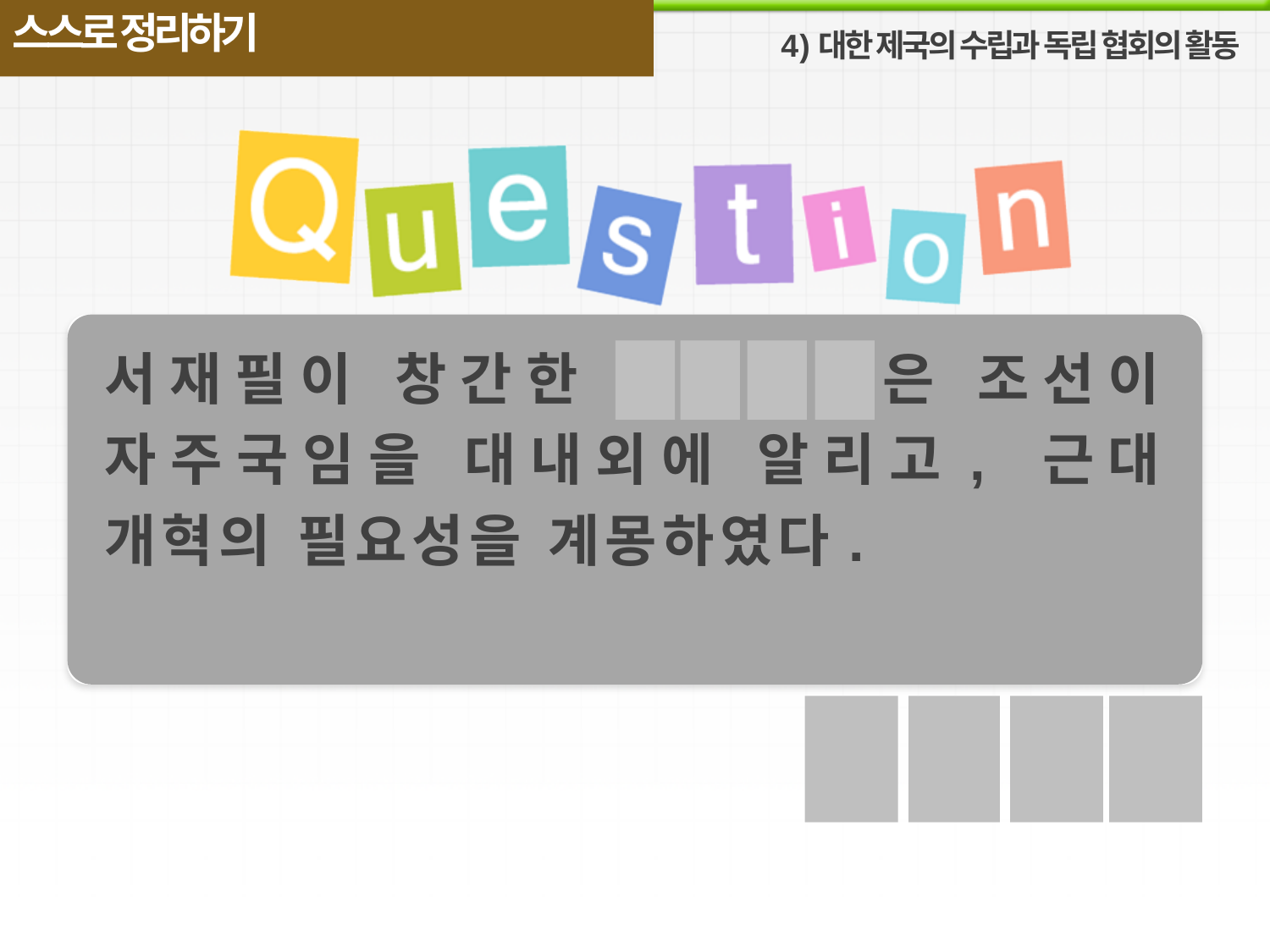

스스로 정리하기

대한 제국의 수립과 독립 협회의 활동

서재필이 창간한 독립신문은 조선이 자주국임을 대내외에 알리고, 근대 개혁의 필요성을 계몽하였다.

독
립
신
문